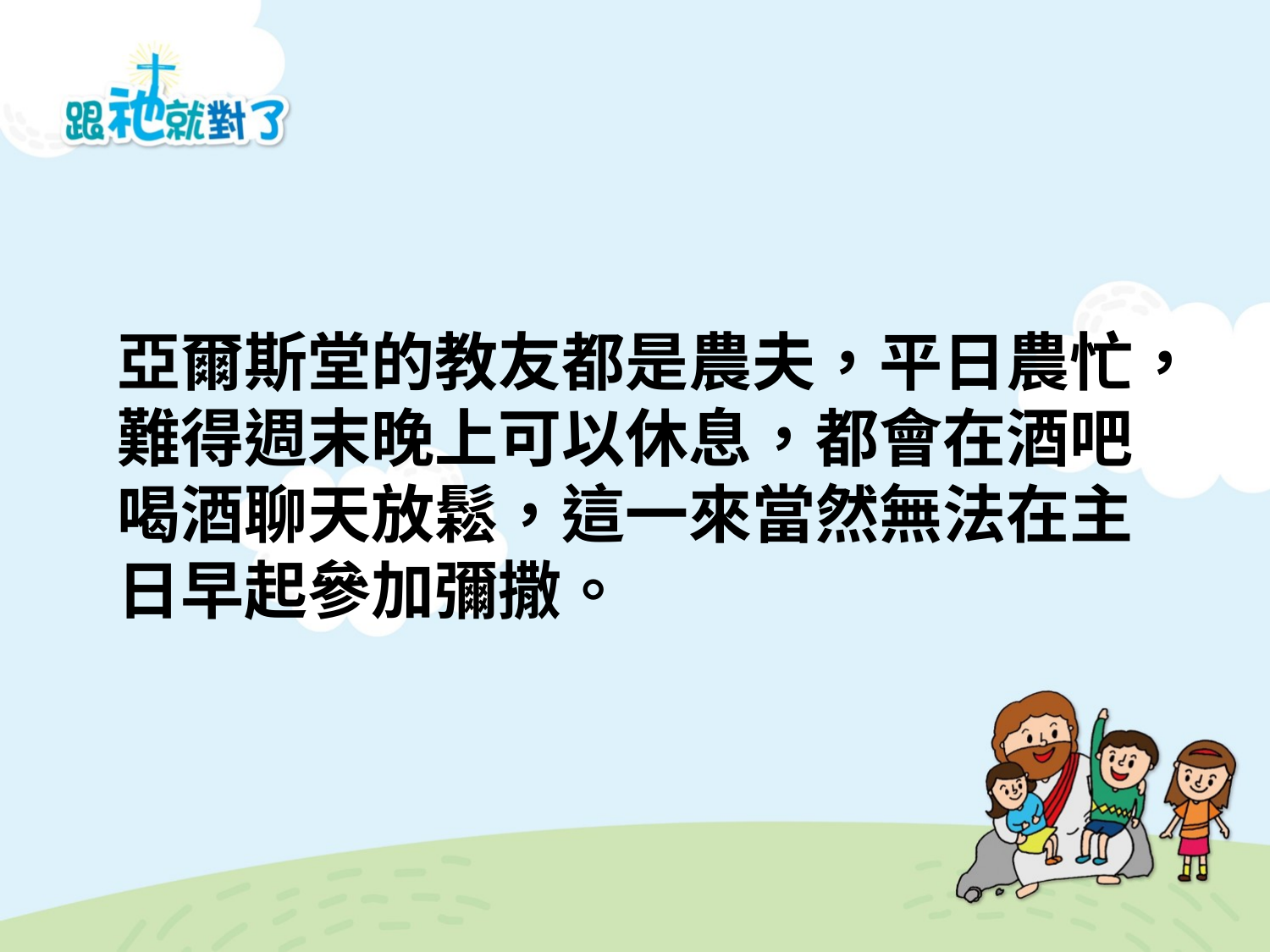

亞爾斯堂的教友都是農夫，平日農忙，難得週末晚上可以休息，都會在酒吧喝酒聊天放鬆，這一來當然無法在主日早起參加彌撒。